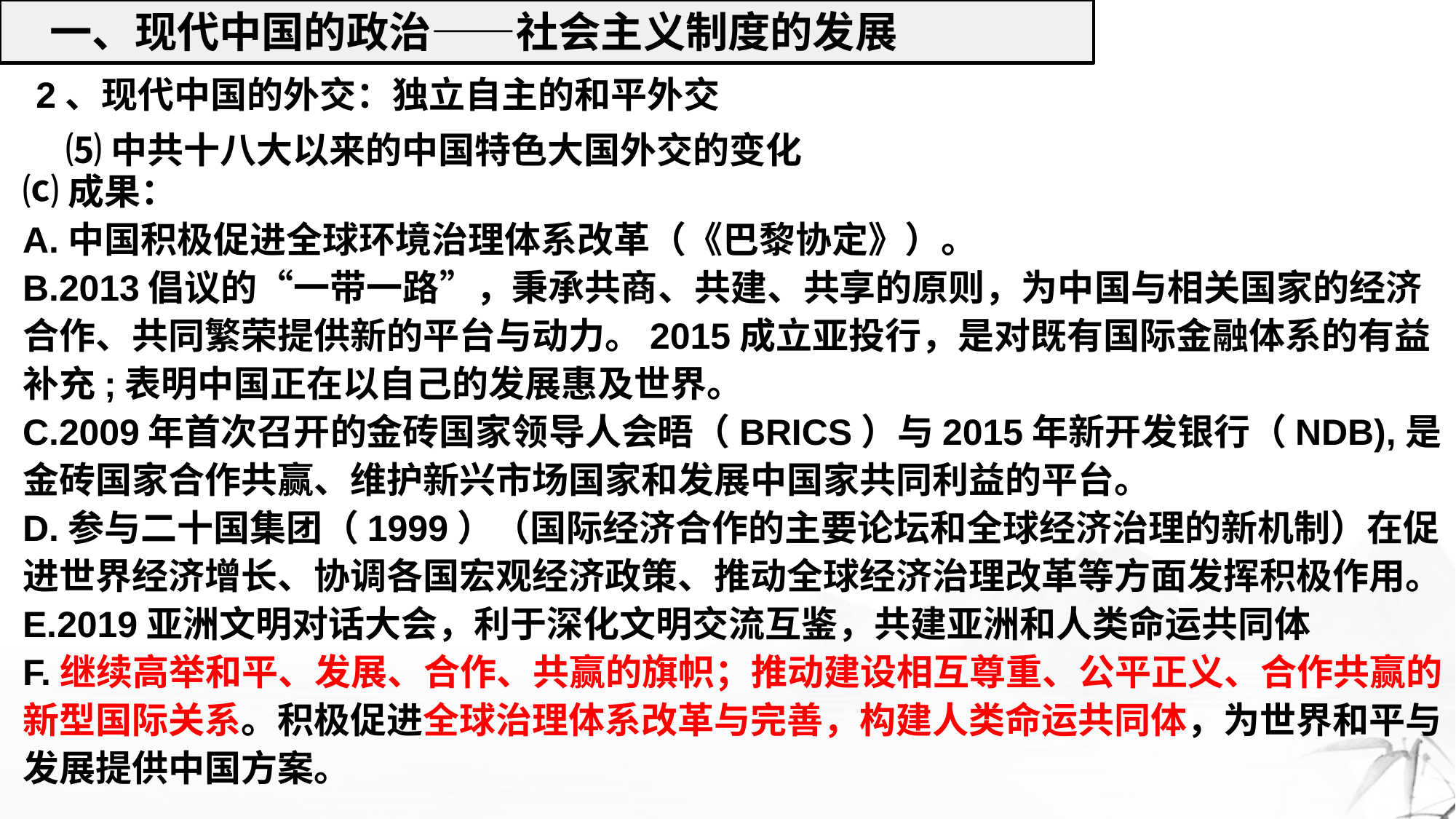

一、现代中国的政治——社会主义制度的发展
2、现代中国的外交：独立自主的和平外交
⑸中共十八大以来的中国特色大国外交的变化

⒞成果：
A.中国积极促进全球环境治理体系改革（《巴黎协定》）。
B.2013倡议的“一带一路”，秉承共商、共建、共享的原则，为中国与相关国家的经济合作、共同繁荣提供新的平台与动力。2015成立亚投行，是对既有国际金融体系的有益补充;表明中国正在以自己的发展惠及世界。
C.2009年首次召开的金砖国家领导人会晤（BRICS）与2015年新开发银行（NDB),是金砖国家合作共赢、维护新兴市场国家和发展中国家共同利益的平台。
D.参与二十国集团（1999）（国际经济合作的主要论坛和全球经济治理的新机制）在促进世界经济增长、协调各国宏观经济政策、推动全球经济治理改革等方面发挥积极作用。
E.2019亚洲文明对话大会，利于深化文明交流互鉴，共建亚洲和人类命运共同体
F.继续高举和平、发展、合作、共赢的旗帜；推动建设相互尊重、公平正义、合作共赢的新型国际关系。积极促进全球治理体系改革与完善，构建人类命运共同体，为世界和平与发展提供中国方案。